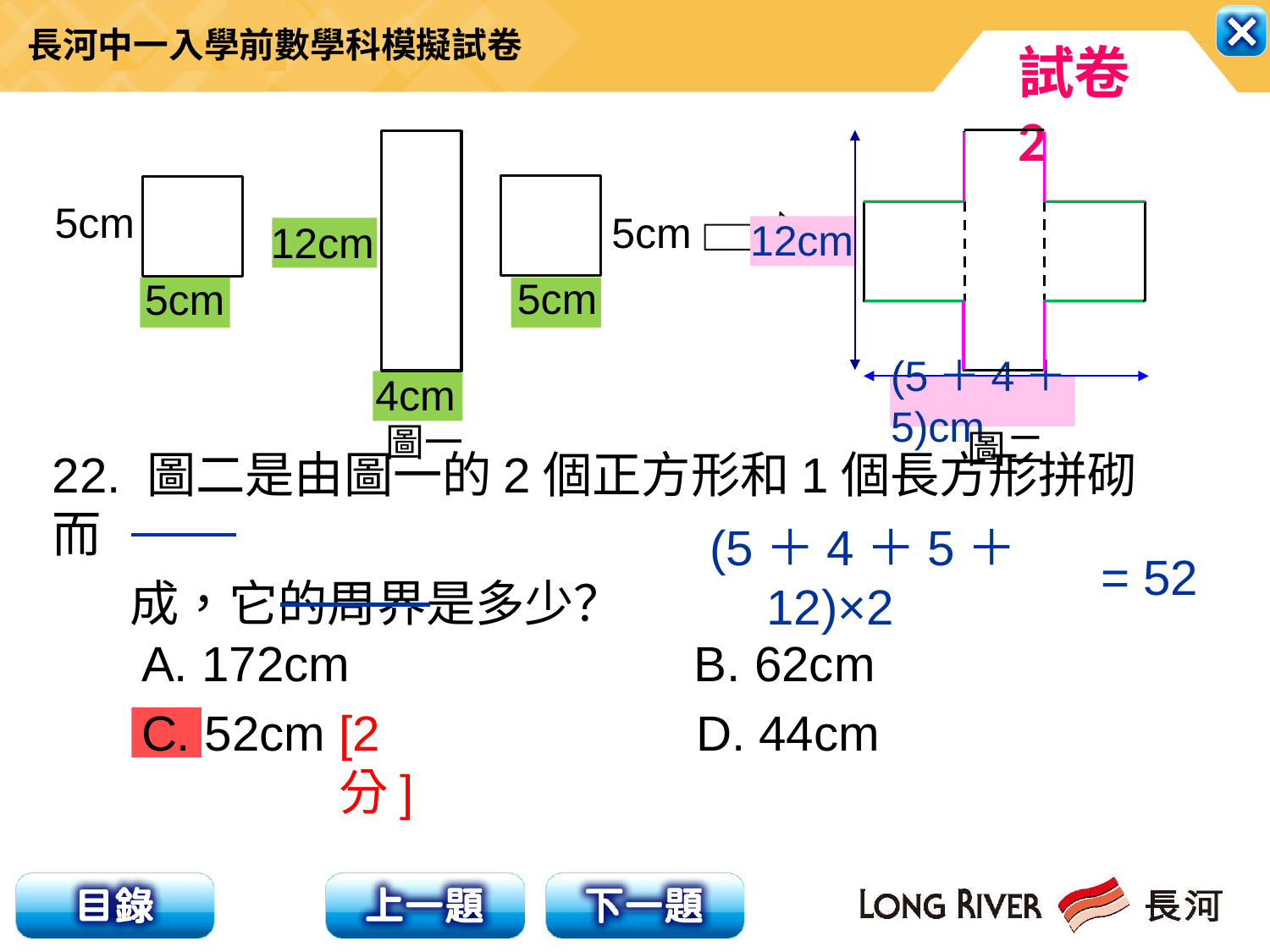

12cm
4cm

5cm
5cm

5cm
5cm
12cm

(5＋4＋5)cm

圖一
圖二
22. 圖二是由圖一的2個正方形和1個長方形拼砌而
      成，它的周界是多少？
(5＋4＋5＋12)×2
= 52
A. 172cm                         B. 62cm
C. 52cm                           D. 44cm
[2分]